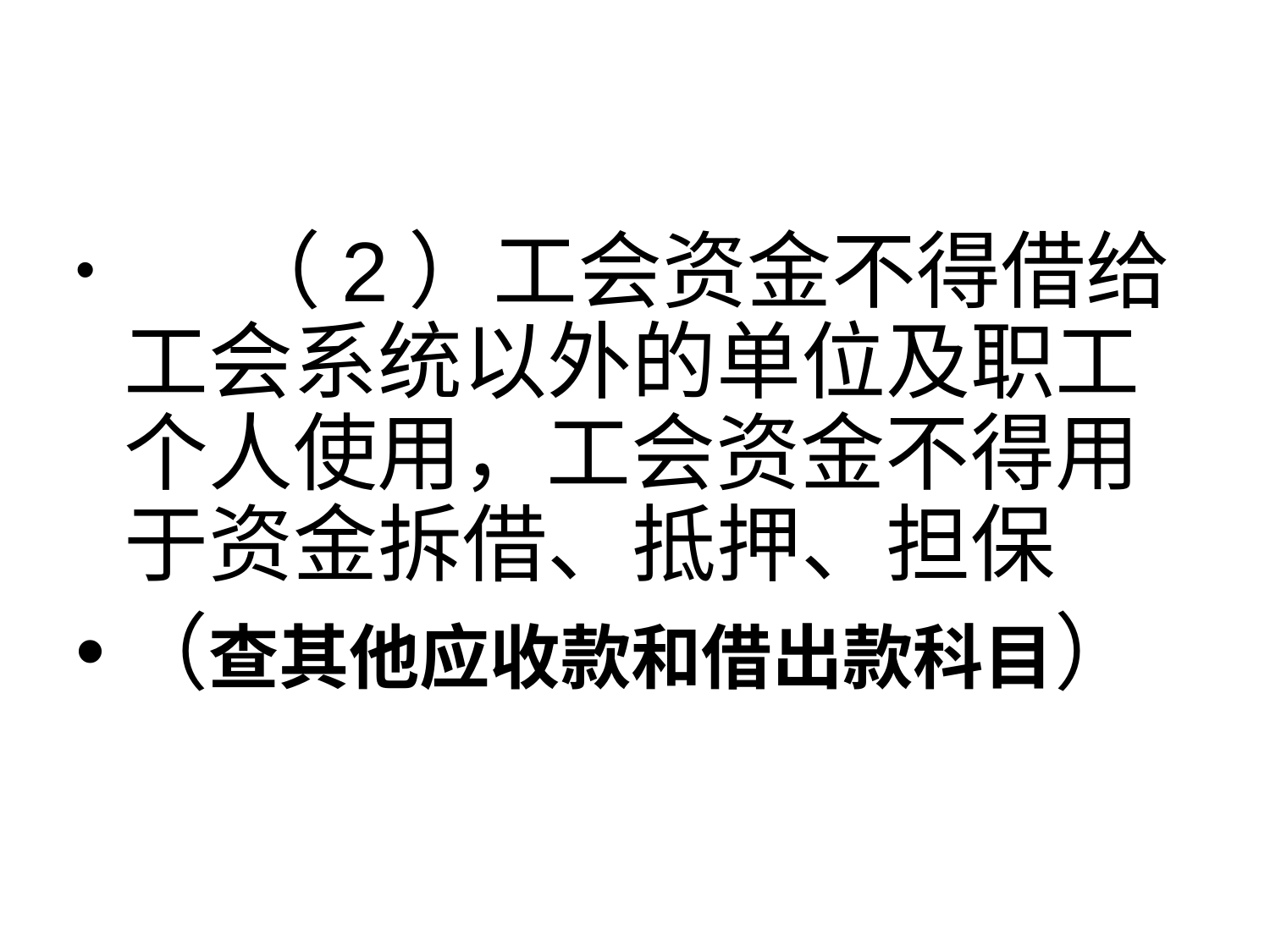

#
　　（2）工会资金不得借给工会系统以外的单位及职工个人使用，工会资金不得用于资金拆借、抵押、担保
（查其他应收款和借出款科目）